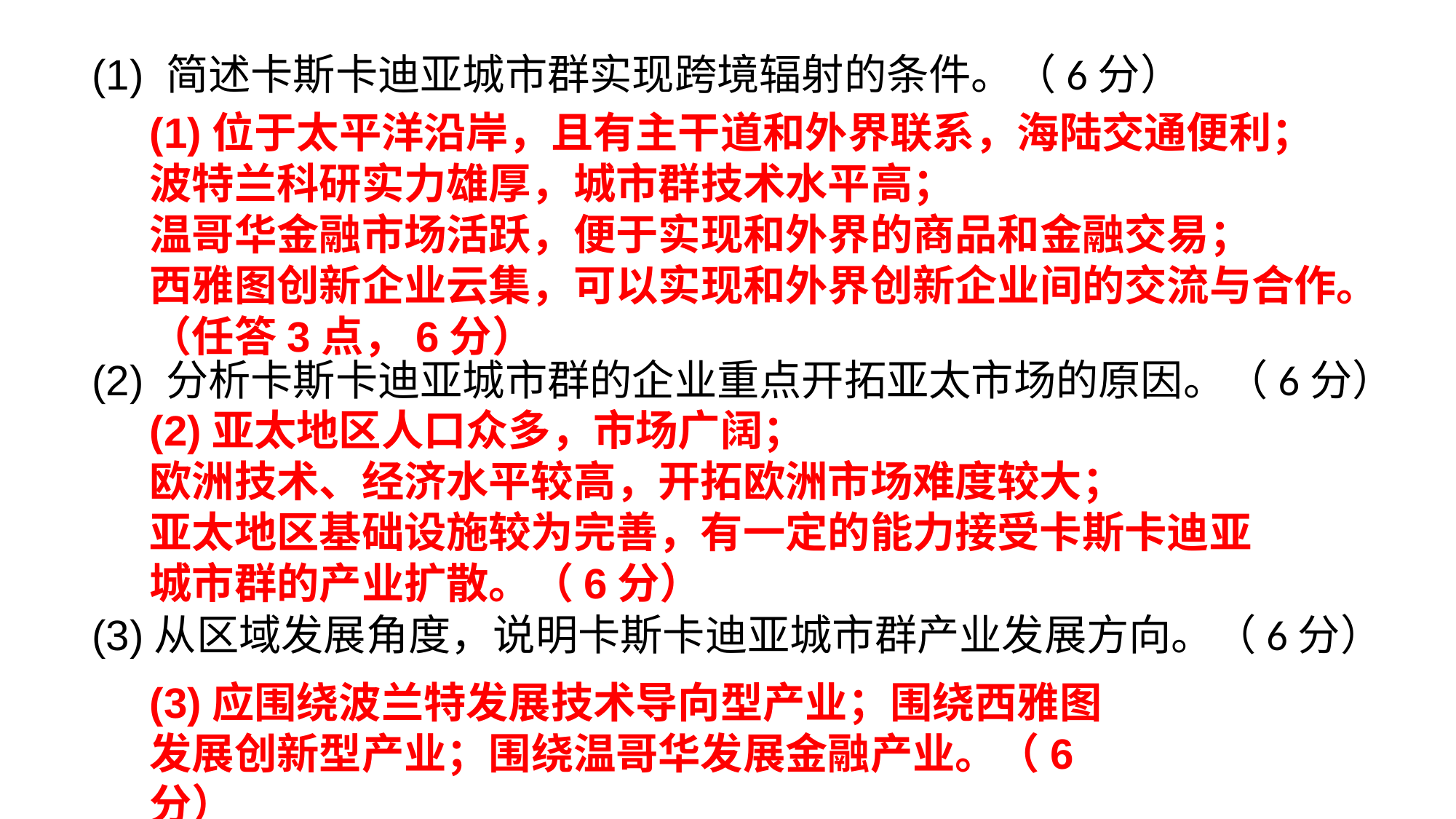

(1) 简述卡斯卡迪亚城市群实现跨境辐射的条件。（6分）

(2) 分析卡斯卡迪亚城市群的企业重点开拓亚太市场的原因。（6分）

 (3)从区域发展角度，说明卡斯卡迪亚城市群产业发展方向。（6分）
(1)位于太平洋沿岸，且有主干道和外界联系，海陆交通便利；
波特兰科研实力雄厚，城市群技术水平高；
温哥华金融市场活跃，便于实现和外界的商品和金融交易；
西雅图创新企业云集，可以实现和外界创新企业间的交流与合作。（任答3点，6分）
(2)亚太地区人口众多，市场广阔；
欧洲技术、经济水平较高，开拓欧洲市场难度较大；
亚太地区基础设施较为完善，有一定的能力接受卡斯卡迪亚城市群的产业扩散。（6分）
(3)应围绕波兰特发展技术导向型产业；围绕西雅图发展创新型产业；围绕温哥华发展金融产业。（6分）